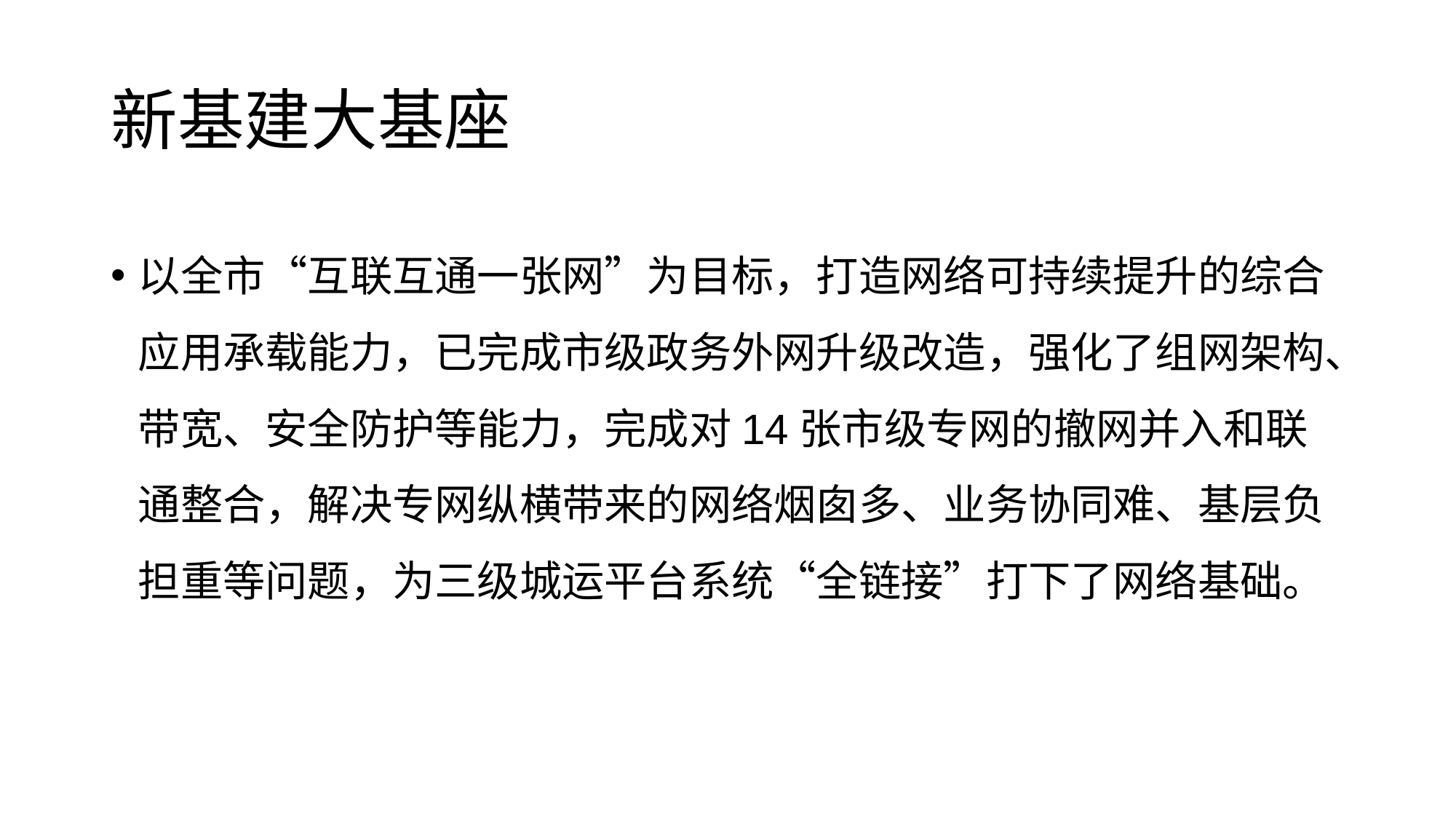

# 新基建大基座
以全市“互联互通一张网”为目标，打造网络可持续提升的综合应用承载能力，已完成市级政务外网升级改造，强化了组网架构、带宽、安全防护等能力，完成对14张市级专网的撤网并入和联通整合，解决专网纵横带来的网络烟囱多、业务协同难、基层负担重等问题，为三级城运平台系统“全链接”打下了网络基础。